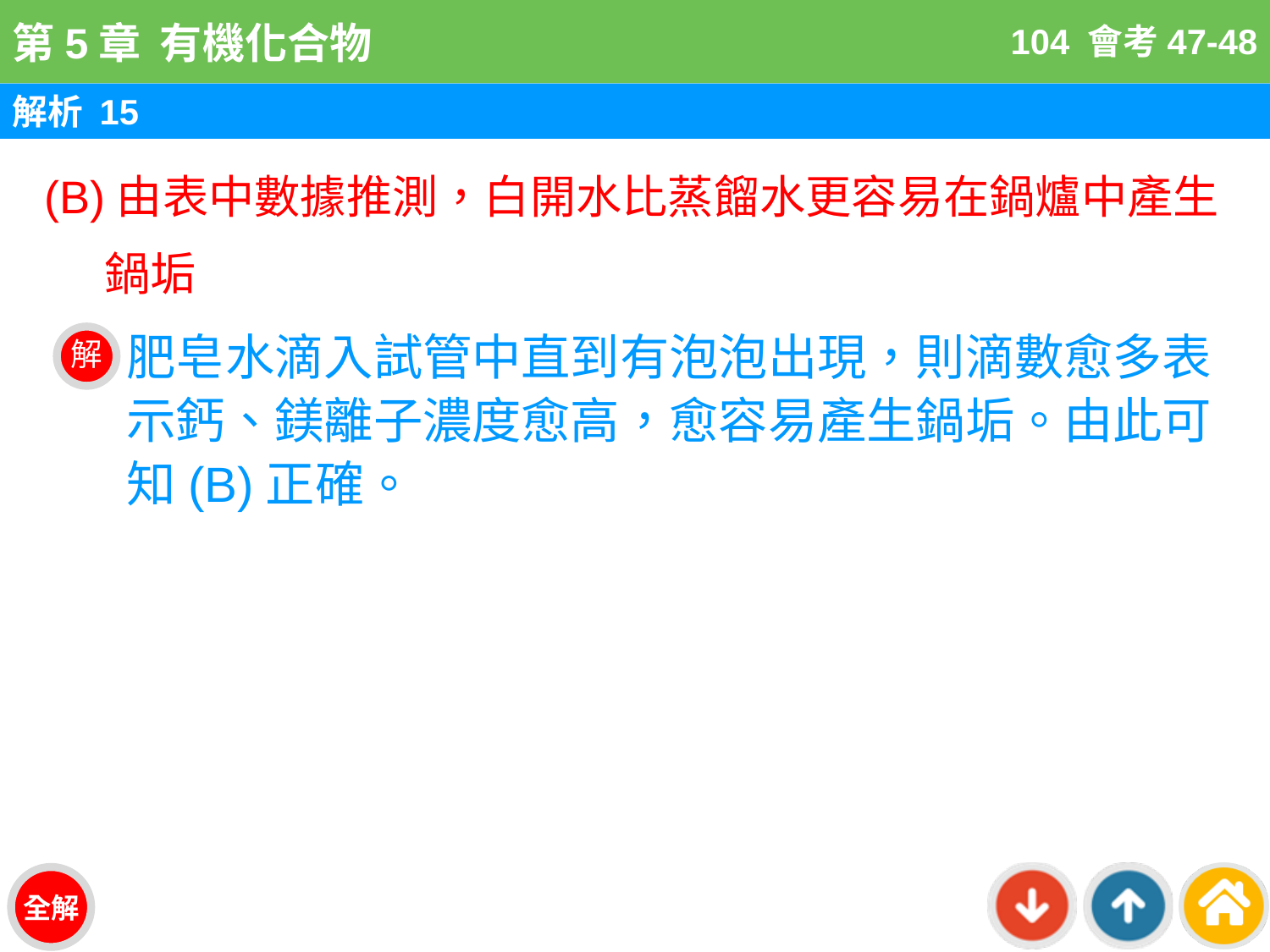

104 會考47-48
解析 15
(B)由表中數據推測，白開水比蒸餾水更容易在鍋爐中產生鍋垢
肥皂水滴入試管中直到有泡泡出現，則滴數愈多表示鈣、鎂離子濃度愈高，愈容易產生鍋垢。由此可知(B)正確。
解
全解